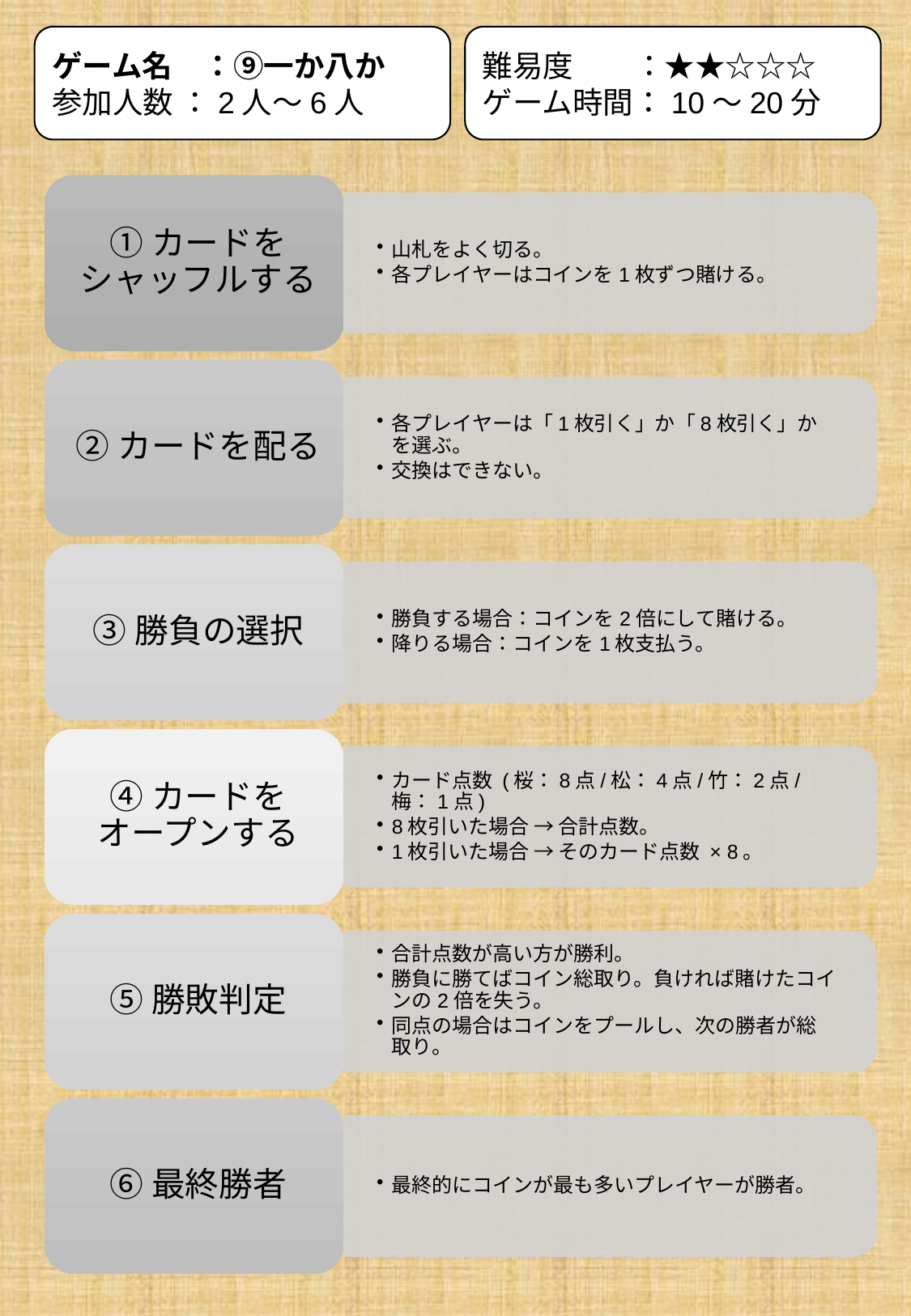

ゲーム名　：⑨一か八か
参加人数 ：2人～6人
難易度　　：★★☆☆☆
ゲーム時間：10～20分
山札をよく切る。
各プレイヤーはコインを1枚ずつ賭ける。
①カードを
シャッフルする
各プレイヤーは「1枚引く」か「8枚引く」かを選ぶ。
交換はできない。
②カードを配る
勝負する場合：コインを2倍にして賭ける。
降りる場合：コインを1枚支払う。
③勝負の選択
カード点数 (桜：8点/松：4点/竹：2点/梅：1点)
8枚引いた場合 → 合計点数。
1枚引いた場合 → そのカード点数 × 8。
④カードを
オープンする
合計点数が高い方が勝利。
勝負に勝てばコイン総取り。負ければ賭けたコインの2倍を失う。
同点の場合はコインをプールし、次の勝者が総取り。
⑤勝敗判定
最終的にコインが最も多いプレイヤーが勝者。
⑥最終勝者